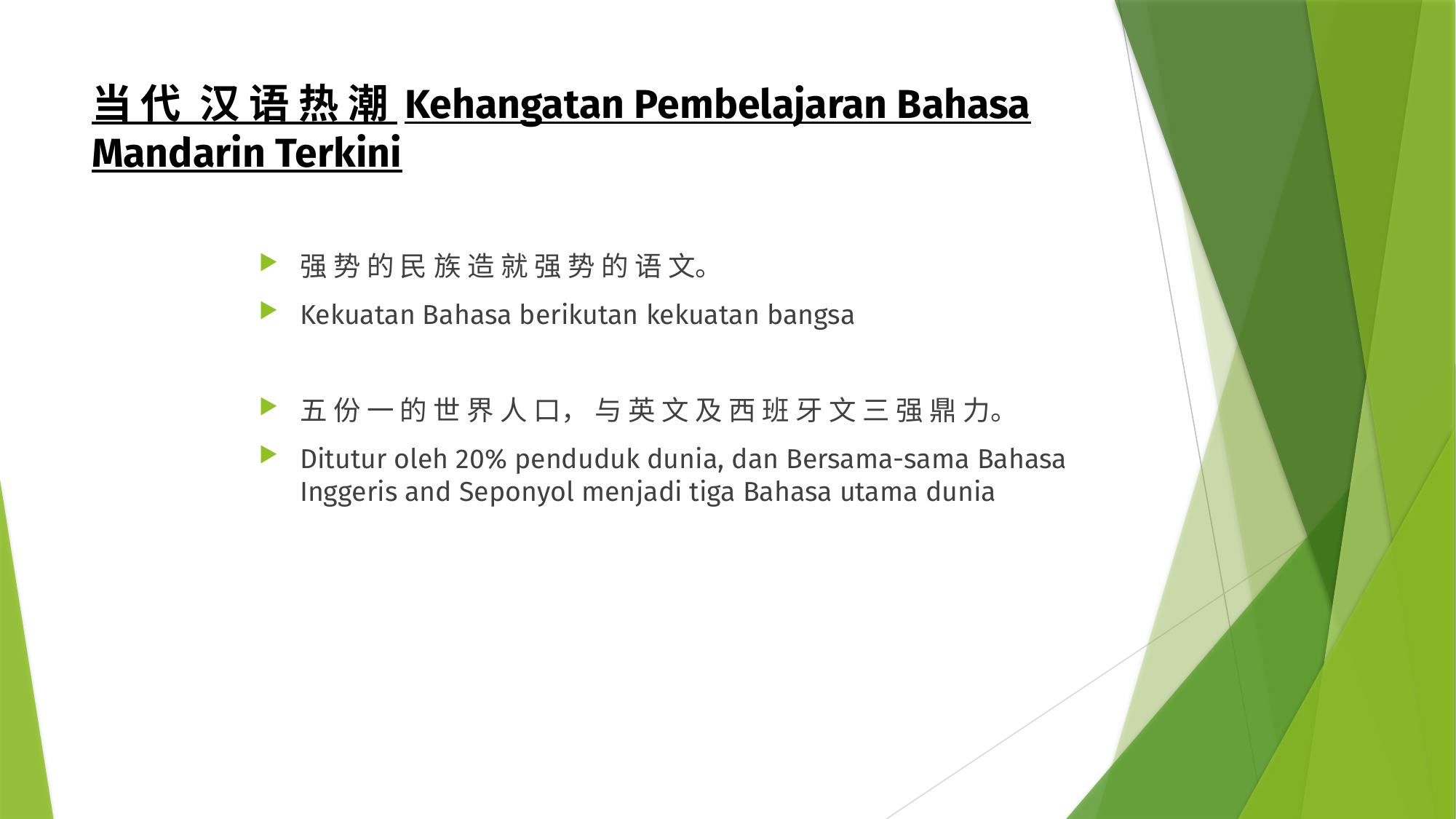

# 当 代  汉 语 热 潮 Kehangatan Pembelajaran Bahasa Mandarin Terkini
强 势 的 民 族 造 就 强 势 的 语 文。
Kekuatan Bahasa berikutan kekuatan bangsa

五 份 一 的 世 界 人 口， 与 英 文 及 西 班 牙 文 三 强 鼎 力。
Ditutur oleh 20% penduduk dunia, dan Bersama-sama Bahasa Inggeris and Seponyol menjadi tiga Bahasa utama dunia